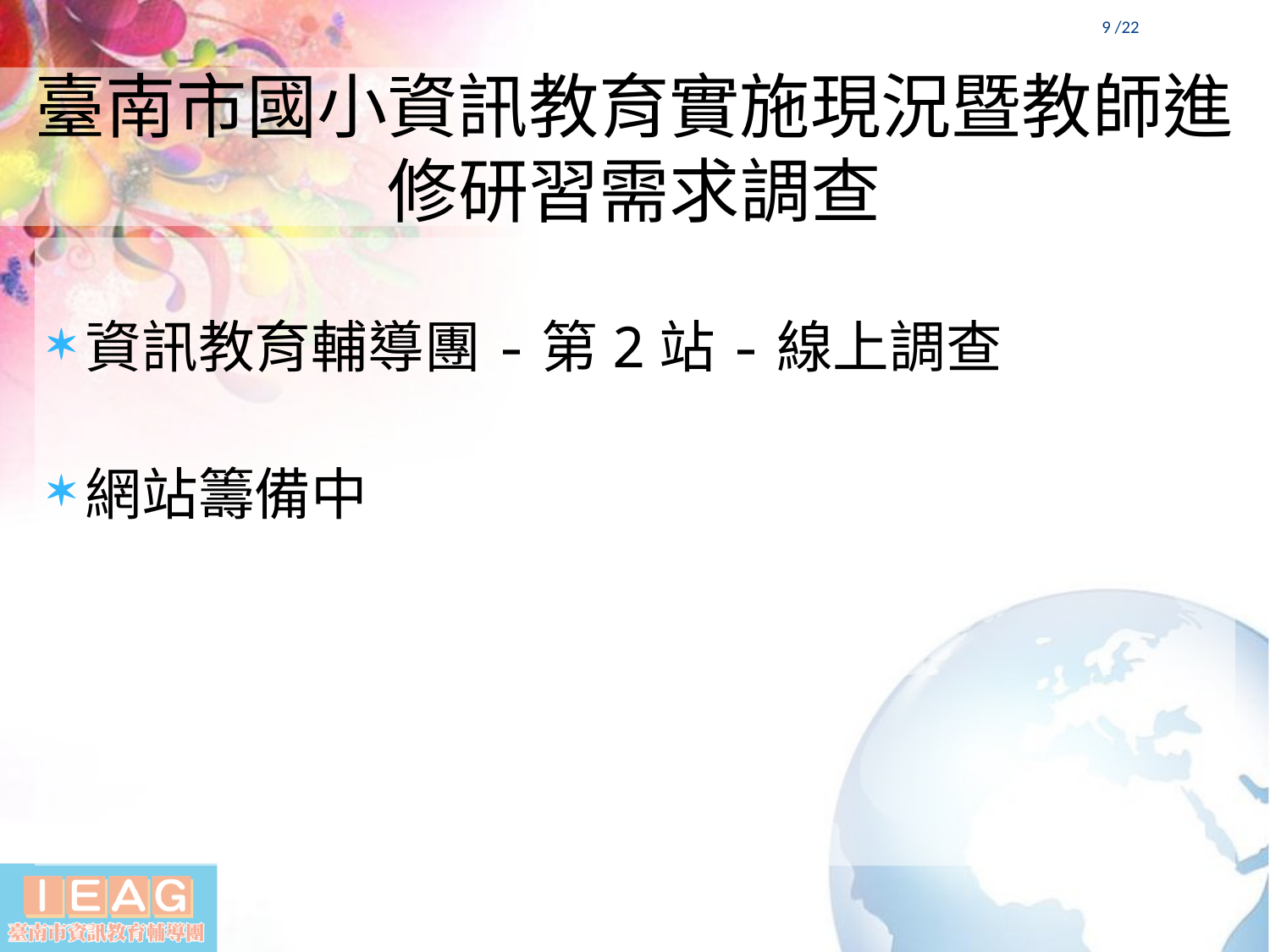

9 /22
# 臺南市國小資訊教育實施現況暨教師進修研習需求調查
資訊教育輔導團-第2站-線上調查
網站籌備中